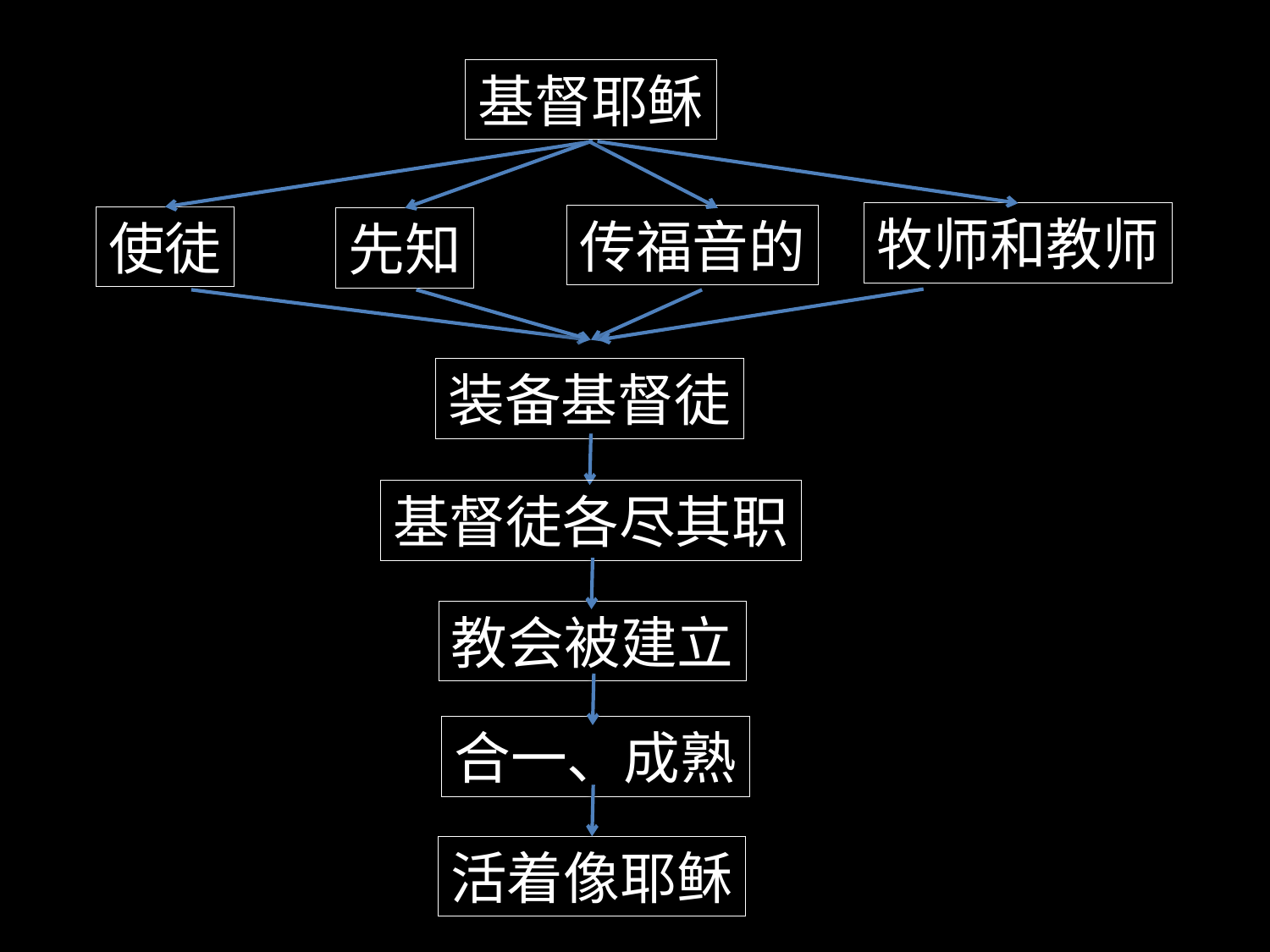

基督耶稣
牧师和教师
传福音的
使徒
先知
装备基督徒
基督徒各尽其职
教会被建立
合一、成熟
活着像耶稣